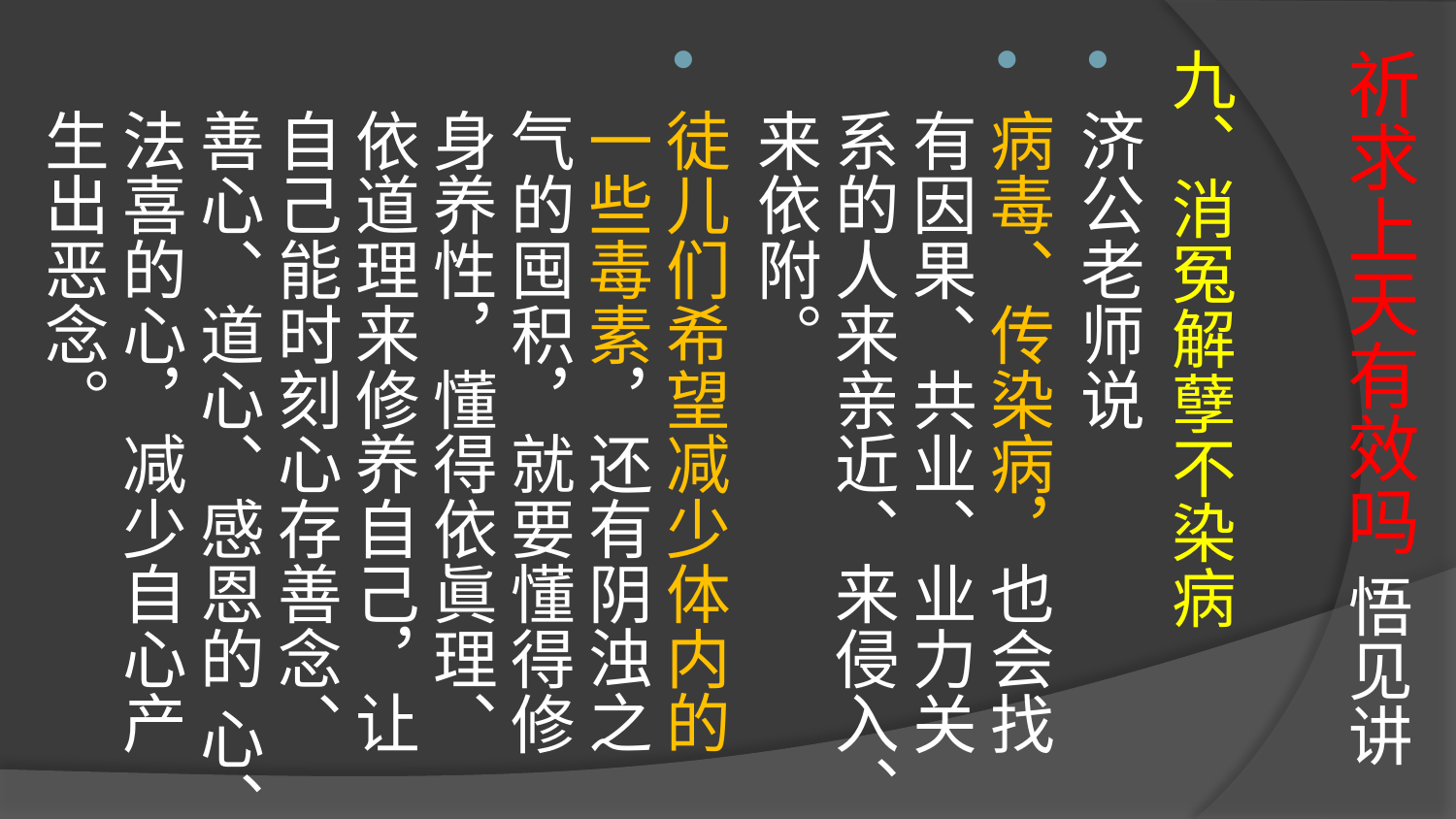

# 祈求上天有效吗 悟见讲
九、消冤解孽不染病
济公老师说
病毒、传染病，也会找有因果、共业、业力关系的人来亲近、来侵入、来依附。
徒儿们希望减少体内的一些毒素，还有阴浊之气的囤积，就要懂得修身养性，懂得依眞理、依道理来修养自己，让自己能时刻心存善念、善心、道心、感恩的 心、法喜的心，减少自心产生出恶念。